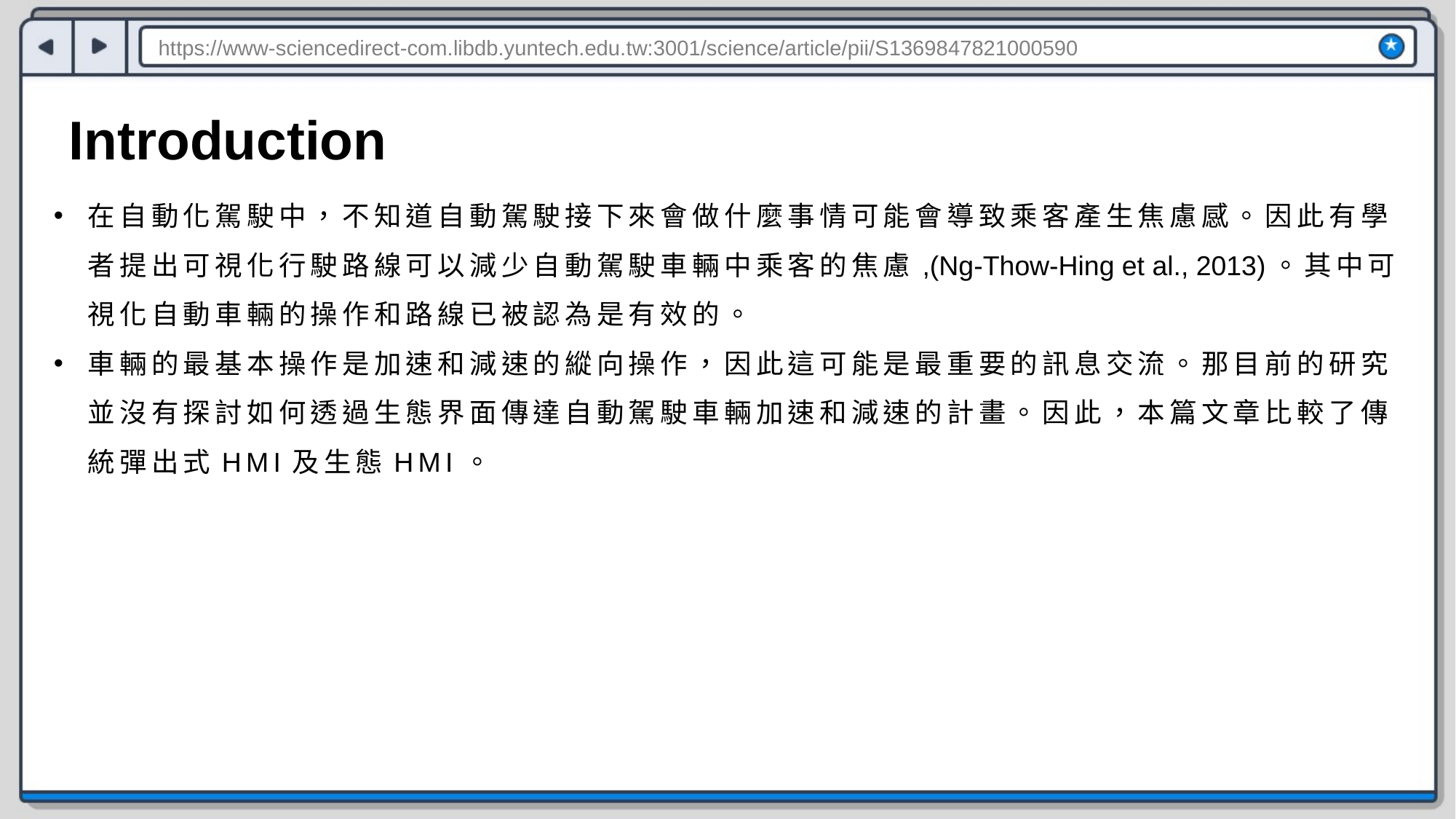

https://www-sciencedirect-com.libdb.yuntech.edu.tw:3001/science/article/pii/S1369847821000590
Introduction
在自動化駕駛中，不知道自動駕駛接下來會做什麼事情可能會導致乘客產生焦慮感。因此有學者提出可視化行駛路線可以減少自動駕駛車輛中乘客的焦慮,(Ng-Thow-Hing et al., 2013)。其中可視化自動車輛的操作和路線已被認為是有效的。
車輛的最基本操作是加速和減速的縱向操作，因此這可能是最重要的訊息交流。那目前的研究並沒有探討如何透過生態界面傳達自動駕駛車輛加速和減速的計畫。因此，本篇文章比較了傳統彈出式HMI及生態HMI。